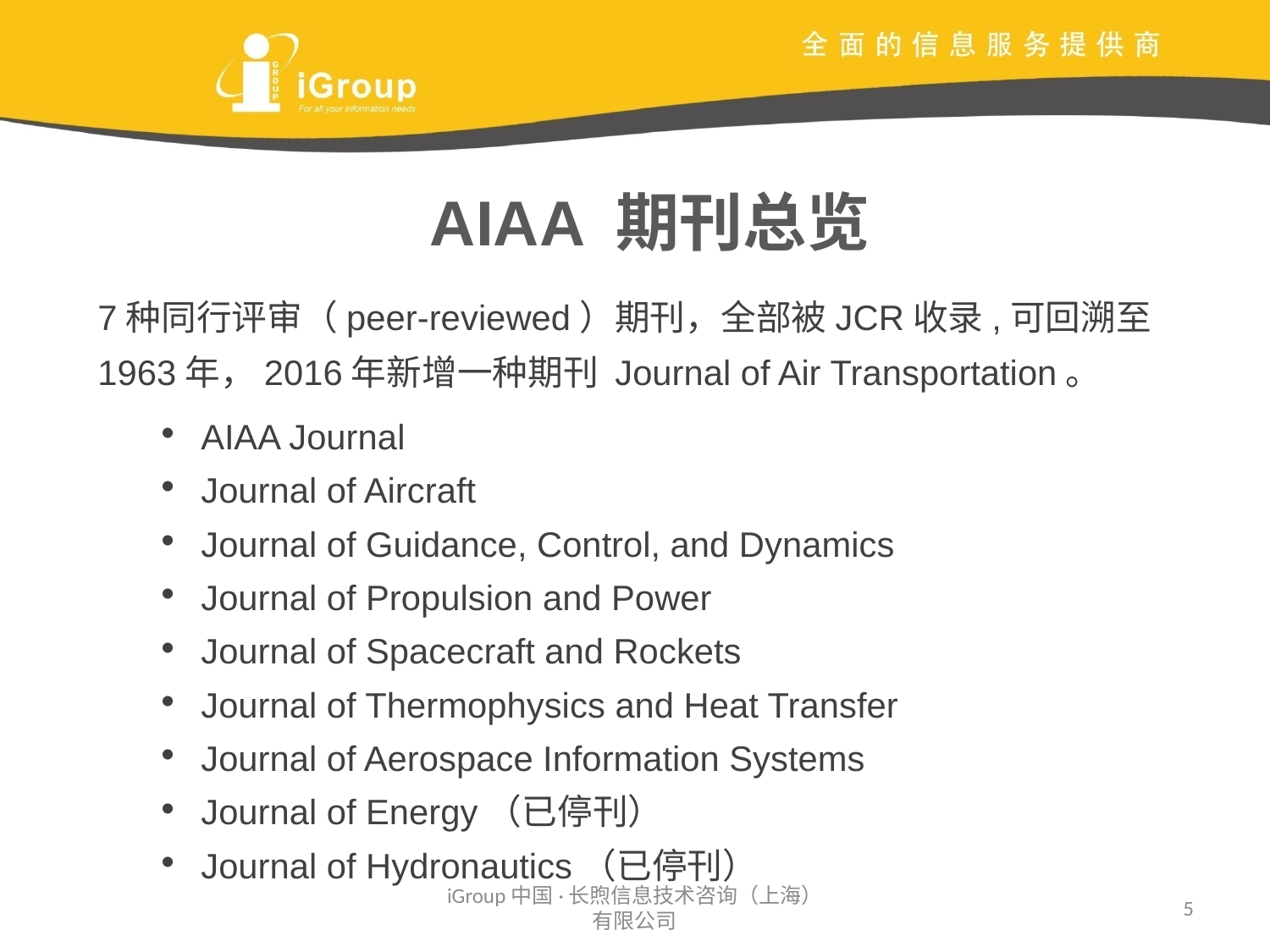

# AIAA 期刊总览
7种同行评审（peer-reviewed）期刊，全部被JCR收录,可回溯至1963年，2016年新增一种期刊 Journal of Air Transportation。
AIAA Journal
Journal of Aircraft
Journal of Guidance, Control, and Dynamics
Journal of Propulsion and Power
Journal of Spacecraft and Rockets
Journal of Thermophysics and Heat Transfer
Journal of Aerospace Information Systems
Journal of Energy（已停刊）
Journal of Hydronautics（已停刊）
iGroup中国·长煦信息技术咨询（上海）有限公司
5